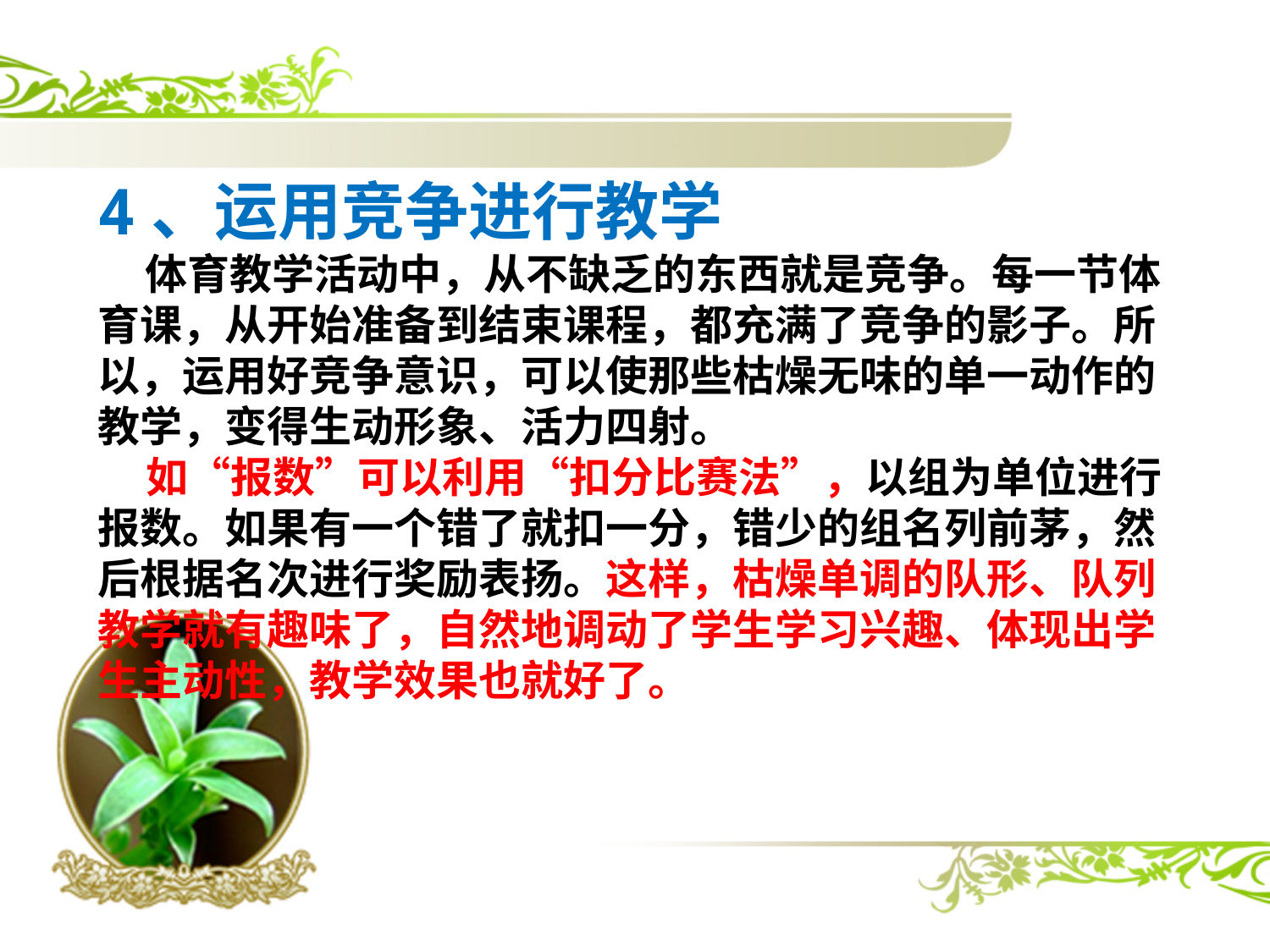

4、运用竞争进行教学
　    体育教学活动中，从不缺乏的东西就是竞争。每一节体育课，从开始准备到结束课程，都充满了竞争的影子。所以，运用好竞争意识，可以使那些枯燥无味的单一动作的教学，变得生动形象、活力四射。
    如“报数”可以利用“扣分比赛法”，以组为单位进行报数。如果有一个错了就扣一分，错少的组名列前茅，然后根据名次进行奖励表扬。这样，枯燥单调的队形、队列教学就有趣味了，自然地调动了学生学习兴趣、体现出学生主动性，教学效果也就好了。